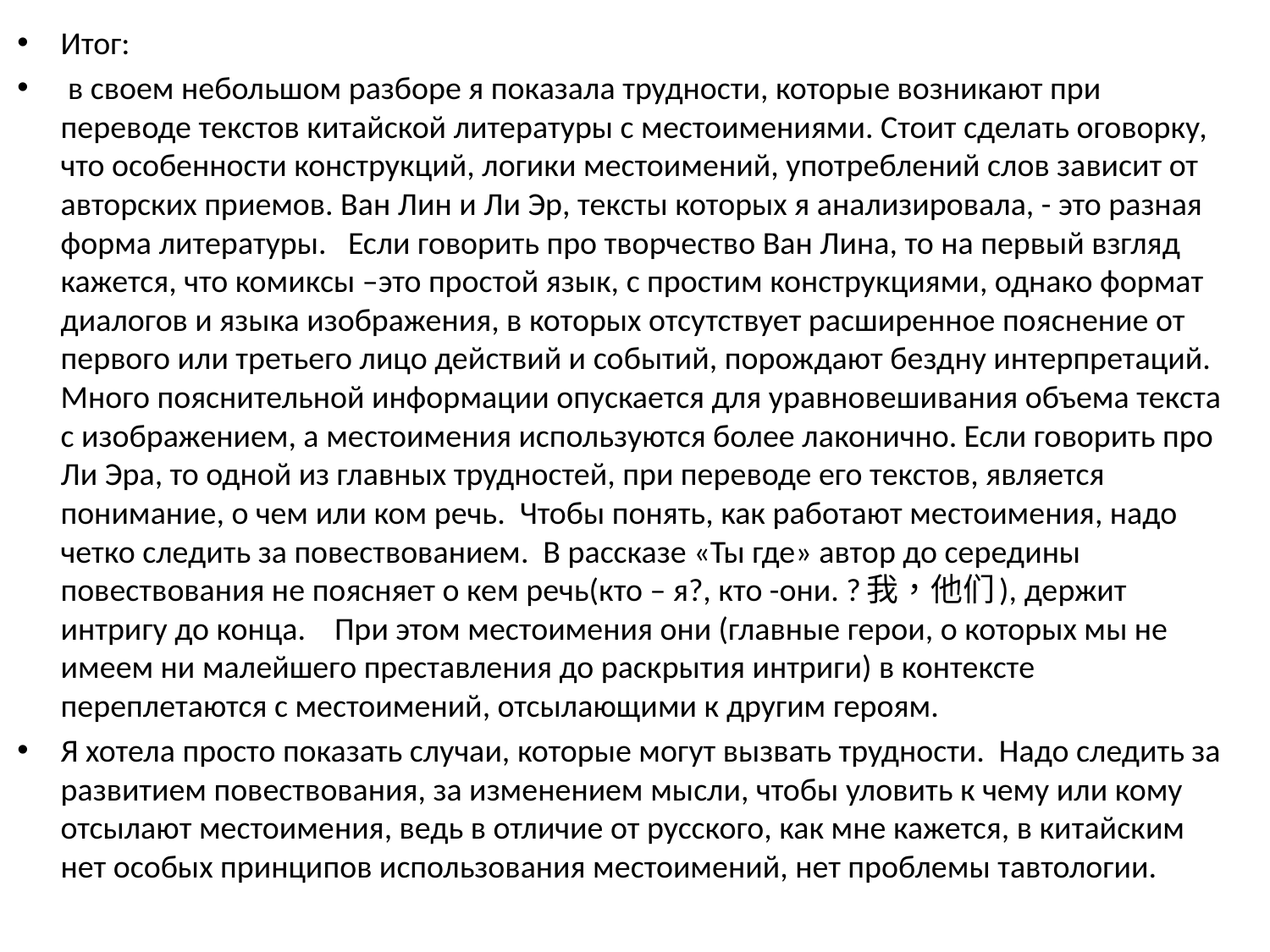

Итог:
 в своем небольшом разборе я показала трудности, которые возникают при переводе текстов китайской литературы с местоимениями. Стоит сделать оговорку, что особенности конструкций, логики местоимений, употреблений слов зависит от авторских приемов. Ван Лин и Ли Эр, тексты которых я анализировала, - это разная форма литературы.   Если говорить про творчество Ван Лина, то на первый взгляд кажется, что комиксы –это простой язык, с простим конструкциями, однако формат диалогов и языка изображения, в которых отсутствует расширенное пояснение от первого или третьего лицо действий и событий, порождают бездну интерпретаций. Много пояснительной информации опускается для уравновешивания объема текста с изображением, а местоимения используются более лаконично. Если говорить про Ли Эра, то одной из главных трудностей, при переводе его текстов, является понимание, о чем или ком речь.  Чтобы понять, как работают местоимения, надо четко следить за повествованием.  В рассказе «Ты где» автор до середины повествования не поясняет о кем речь(кто – я?, кто -они. ?我，他们), держит интригу до конца.    При этом местоимения они (главные герои, о которых мы не имеем ни малейшего преставления до раскрытия интриги) в контексте переплетаются с местоимений, отсылающими к другим героям.
Я хотела просто показать случаи, которые могут вызвать трудности.  Надо следить за развитием повествования, за изменением мысли, чтобы уловить к чему или кому отсылают местоимения, ведь в отличие от русского, как мне кажется, в китайским нет особых принципов использования местоимений, нет проблемы тавтологии.